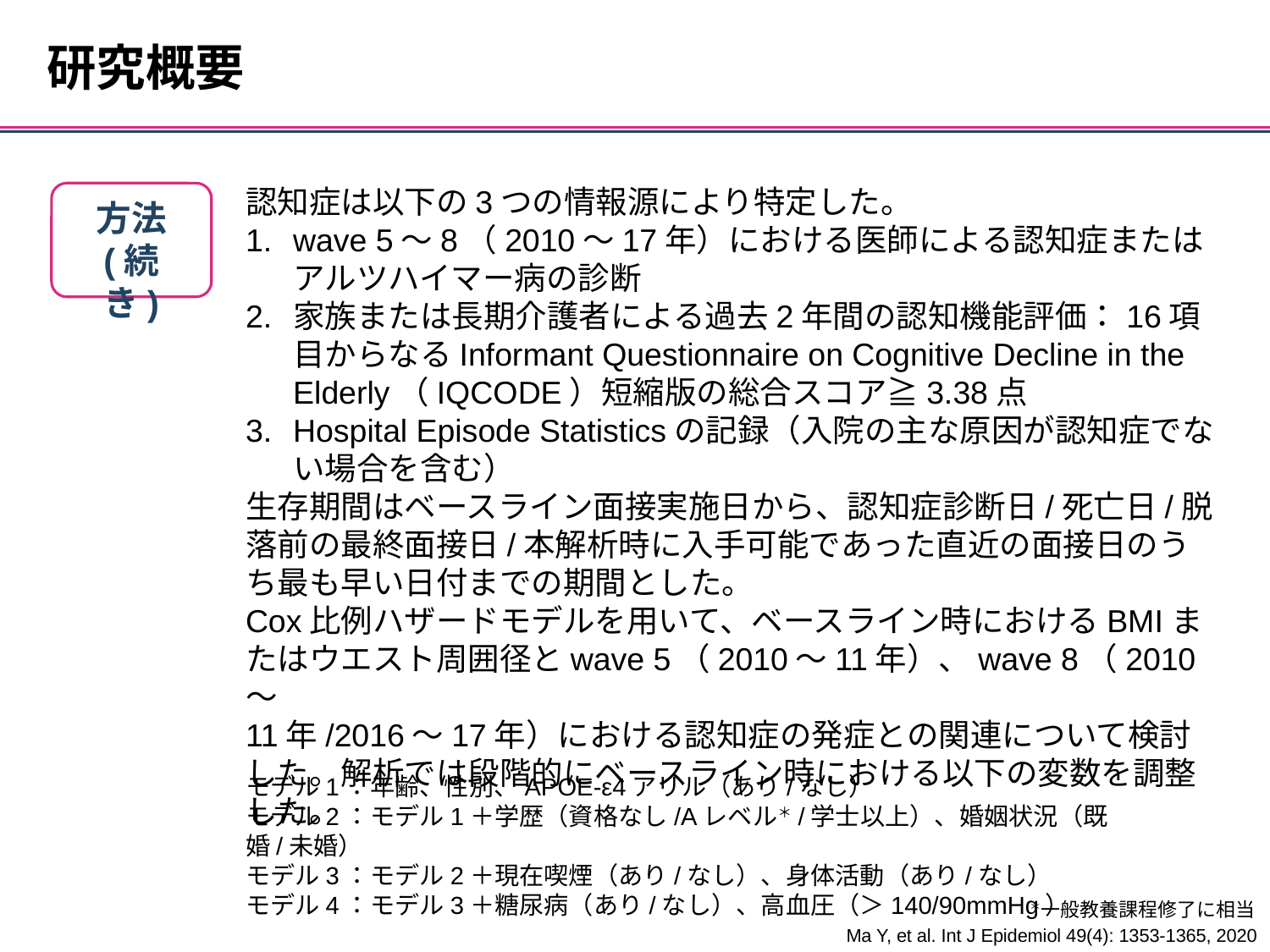

研究概要
認知症は以下の3つの情報源により特定した。
wave 5～8（2010～17年）における医師による認知症またはアルツハイマー病の診断
家族または長期介護者による過去2年間の認知機能評価：16項目からなるInformant Questionnaire on Cognitive Decline in the Elderly（IQCODE）短縮版の総合スコア≧3.38点
Hospital Episode Statisticsの記録（入院の主な原因が認知症でない場合を含む）
生存期間はベースライン面接実施日から、認知症診断日/死亡日/脱落前の最終面接日/本解析時に入手可能であった直近の面接日のうち最も早い日付までの期間とした。
Cox比例ハザードモデルを用いて、ベースライン時におけるBMIまたはウエスト周囲径とwave 5（2010～11年）、wave 8（2010～
11年/2016～17年）における認知症の発症との関連について検討した。解析では段階的にベースライン時における以下の変数を調整した。

方法
(続き)
モデル1：年齢、性別、APOE-ε4アリル（あり/なし）
モデル2：モデル1＋学歴（資格なし/Aレベル＊/学士以上）、婚姻状況（既婚/未婚）
モデル3：モデル2＋現在喫煙（あり/なし）、身体活動（あり/なし）
モデル4：モデル3＋糖尿病（あり/なし）、高血圧（＞140/90mmHg）
＊一般教養課程修了に相当
Ma Y, et al. Int J Epidemiol 49(4): 1353-1365, 2020